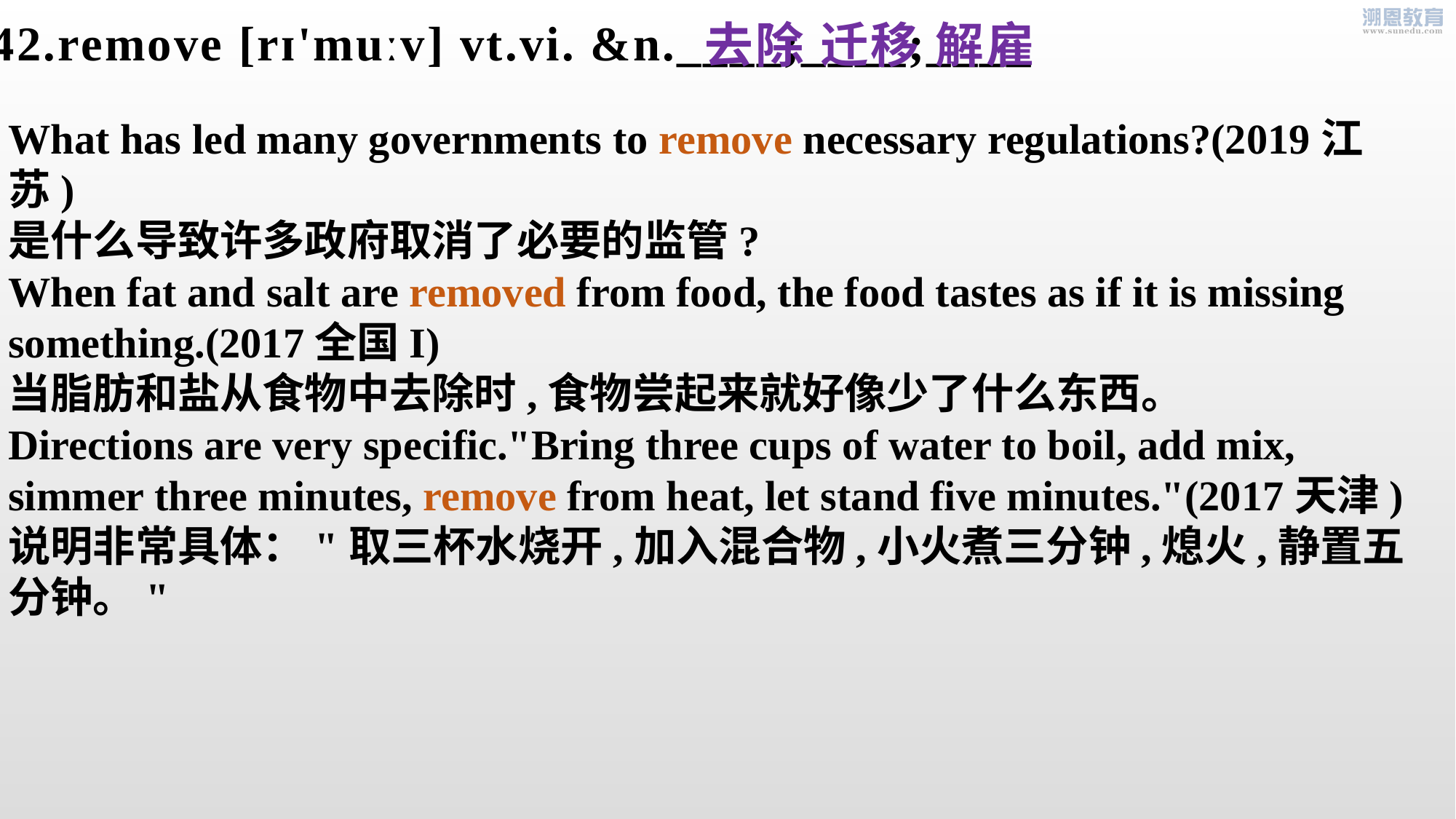

去除 迁移 解雇
42.remove [rɪ'muːv] vt.vi. &n.____;____;____
What has led many governments to remove necessary regulations?(2019江苏)
是什么导致许多政府取消了必要的监管?
When fat and salt are removed from food, the food tastes as if it is missing something.(2017全国I)
当脂肪和盐从食物中去除时,食物尝起来就好像少了什么东西。
Directions are very specific."Bring three cups of water to boil, add mix, simmer three minutes, remove from heat, let stand five minutes."(2017天津) 说明非常具体："取三杯水烧开,加入混合物,小火煮三分钟,熄火,静置五分钟。"